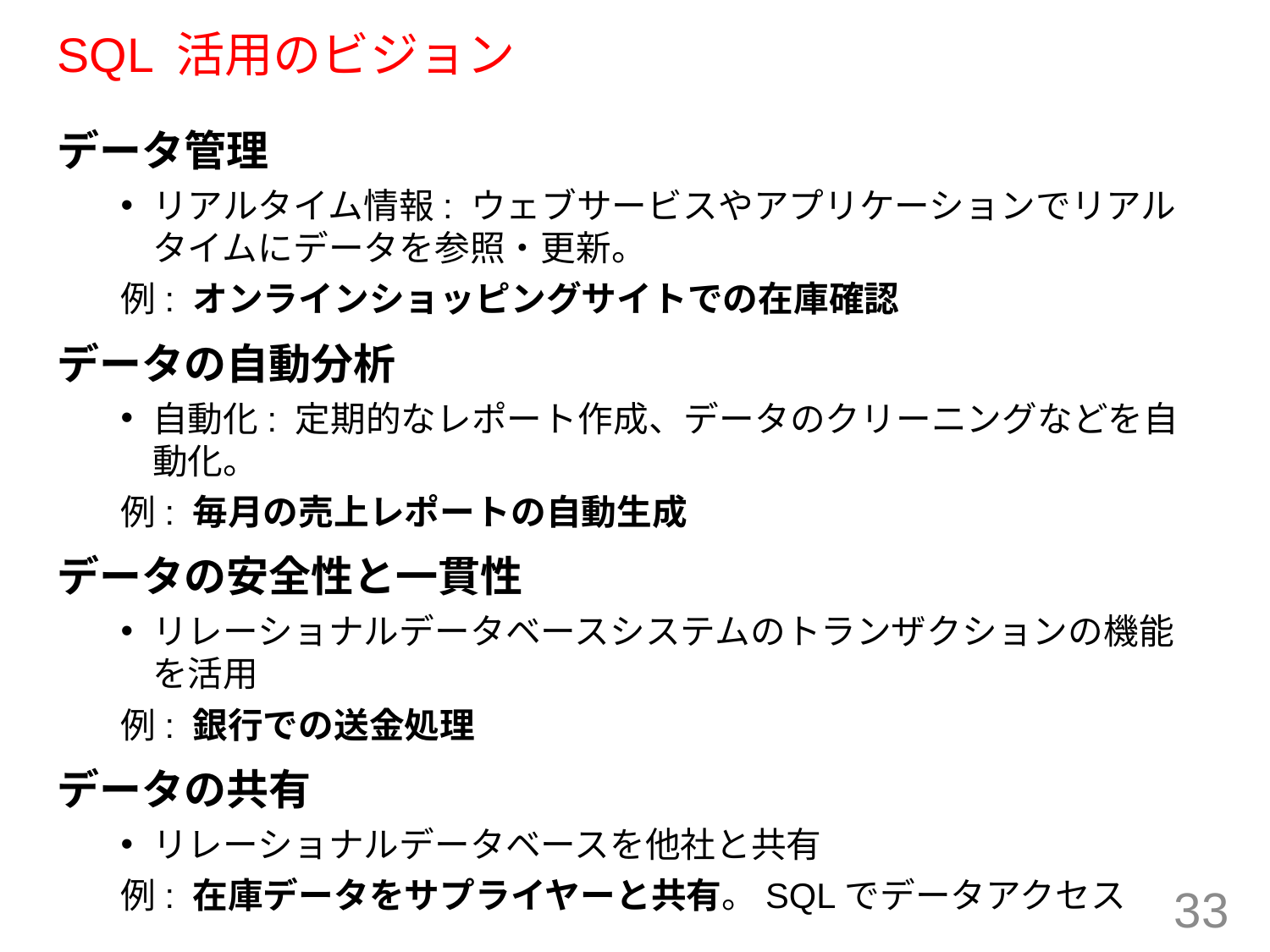

# SQL 活用のビジョン
データ管理
リアルタイム情報: ウェブサービスやアプリケーションでリアルタイムにデータを参照・更新。
例: オンラインショッピングサイトでの在庫確認
データの自動分析
自動化: 定期的なレポート作成、データのクリーニングなどを自動化。
例: 毎月の売上レポートの自動生成
データの安全性と一貫性
リレーショナルデータベースシステムのトランザクションの機能を活用
例: 銀行での送金処理
データの共有
リレーショナルデータベースを他社と共有
例: 在庫データをサプライヤーと共有。SQLでデータアクセス
33